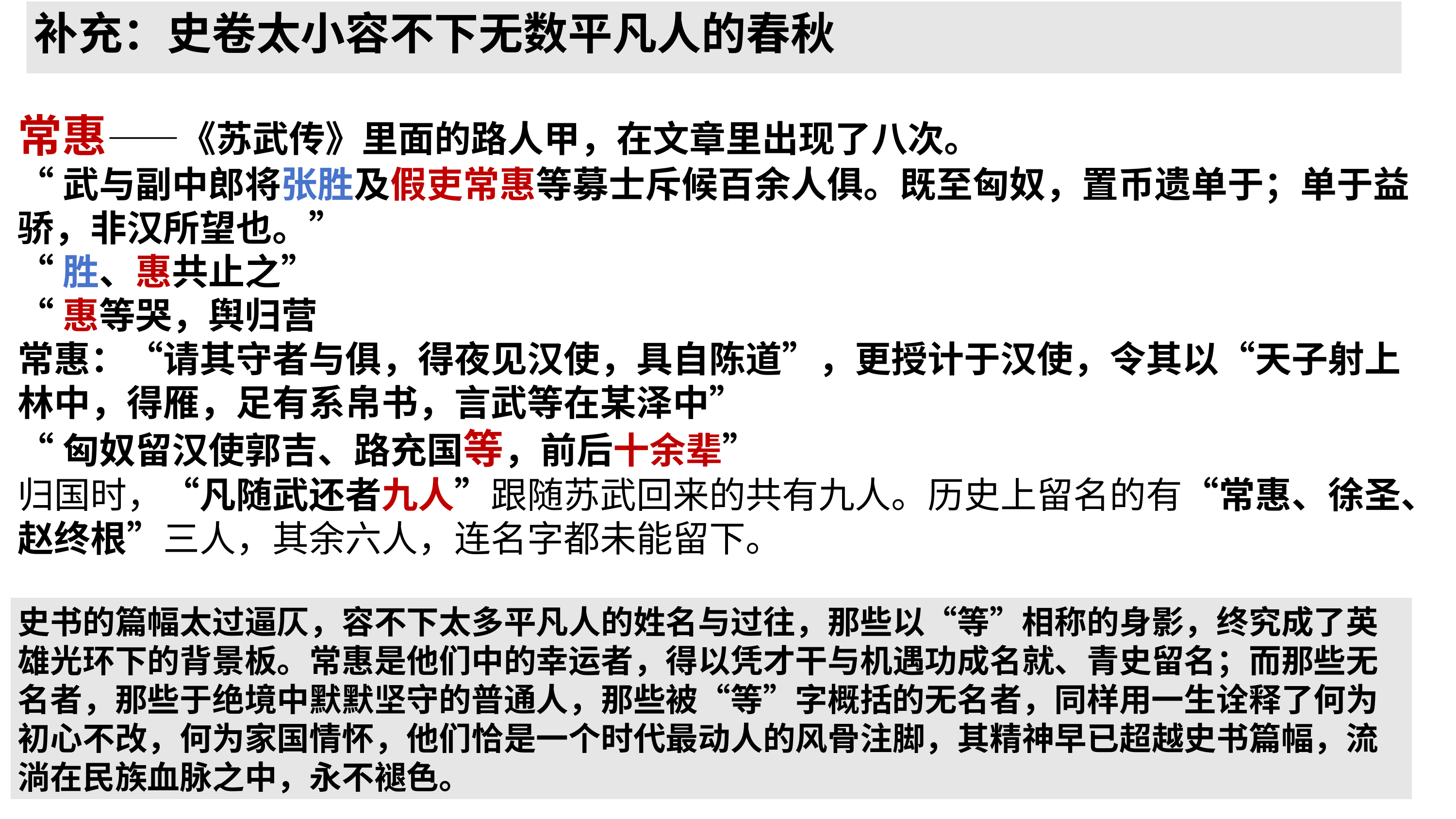

补充：史卷太小容不下无数平凡人的春秋
常惠——《苏武传》里面的路人甲，在文章里出现了八次。
“武与副中郎将张胜及假吏常惠等募士斥候百余人俱。既至匈奴，置币遗单于；单于益骄，非汉所望也。”
“胜、惠共止之”
“惠等哭，舆归营
常惠：“请其守者与俱，得夜见汉使，具自陈道”，更授计于汉使，令其以“天子射上林中，得雁，足有系帛书，言武等在某泽中”
“匈奴留汉使郭吉、路充国等，前后十余辈”
归国时，“凡随武还者九人”跟随苏武回来的共有九人。历史上留名的有“常惠、徐圣、赵终根”三人，其余六人，连名字都未能留下。
史书的篇幅太过逼仄，容不下太多平凡人的姓名与过往，那些以“等”相称的身影，终究成了英雄光环下的背景板。常惠是他们中的幸运者，得以凭才干与机遇功成名就、青史留名；而那些无名者，那些于绝境中默默坚守的普通人，那些被“等”字概括的无名者，同样用一生诠释了何为初心不改，何为家国情怀，他们恰是一个时代最动人的风骨注脚，其精神早已超越史书篇幅，流淌在民族血脉之中，永不褪色。